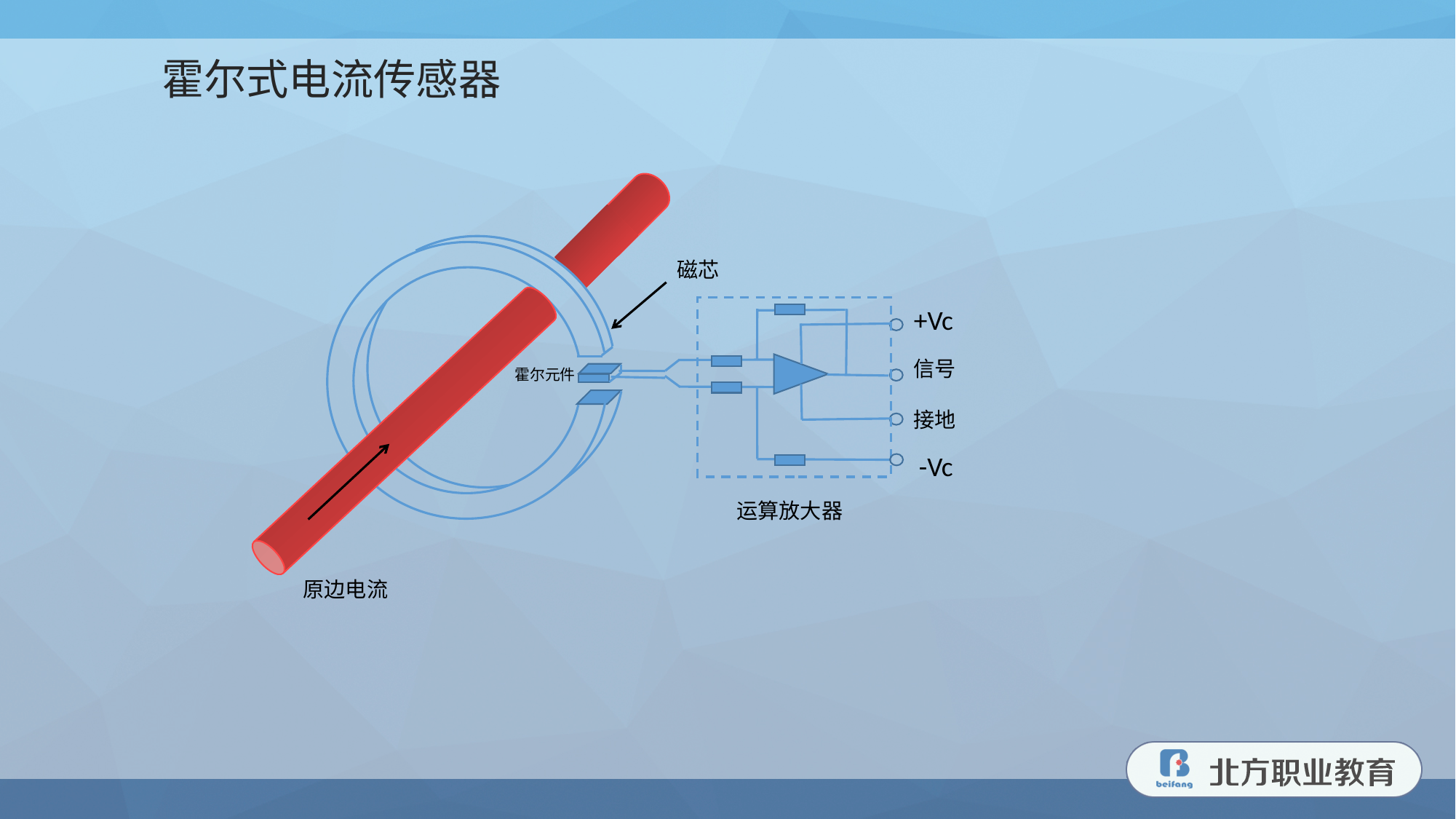

霍尔式电流传感器

霍尔元件

磁芯

+Vc

信号

接地

-Vc

运算放大器
原边电流